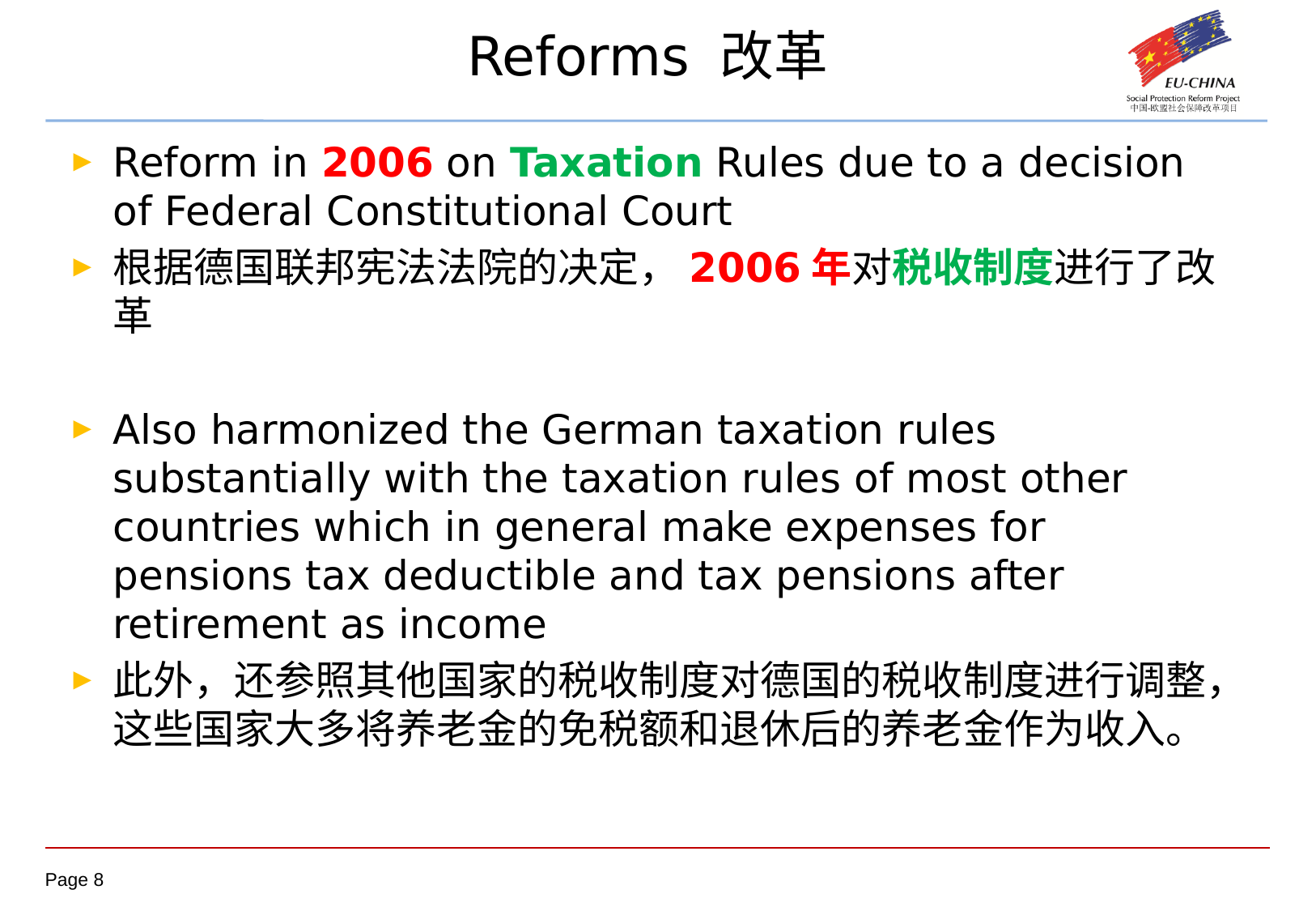

# Reforms 改革
Reform in 2006 on Taxation Rules due to a decision of Federal Constitutional Court
根据德国联邦宪法法院的决定，2006年对税收制度进行了改革

Also harmonized the German taxation rules substantially with the taxation rules of most other countries which in general make expenses for pensions tax deductible and tax pensions after retirement as income
此外，还参照其他国家的税收制度对德国的税收制度进行调整，这些国家大多将养老金的免税额和退休后的养老金作为收入。